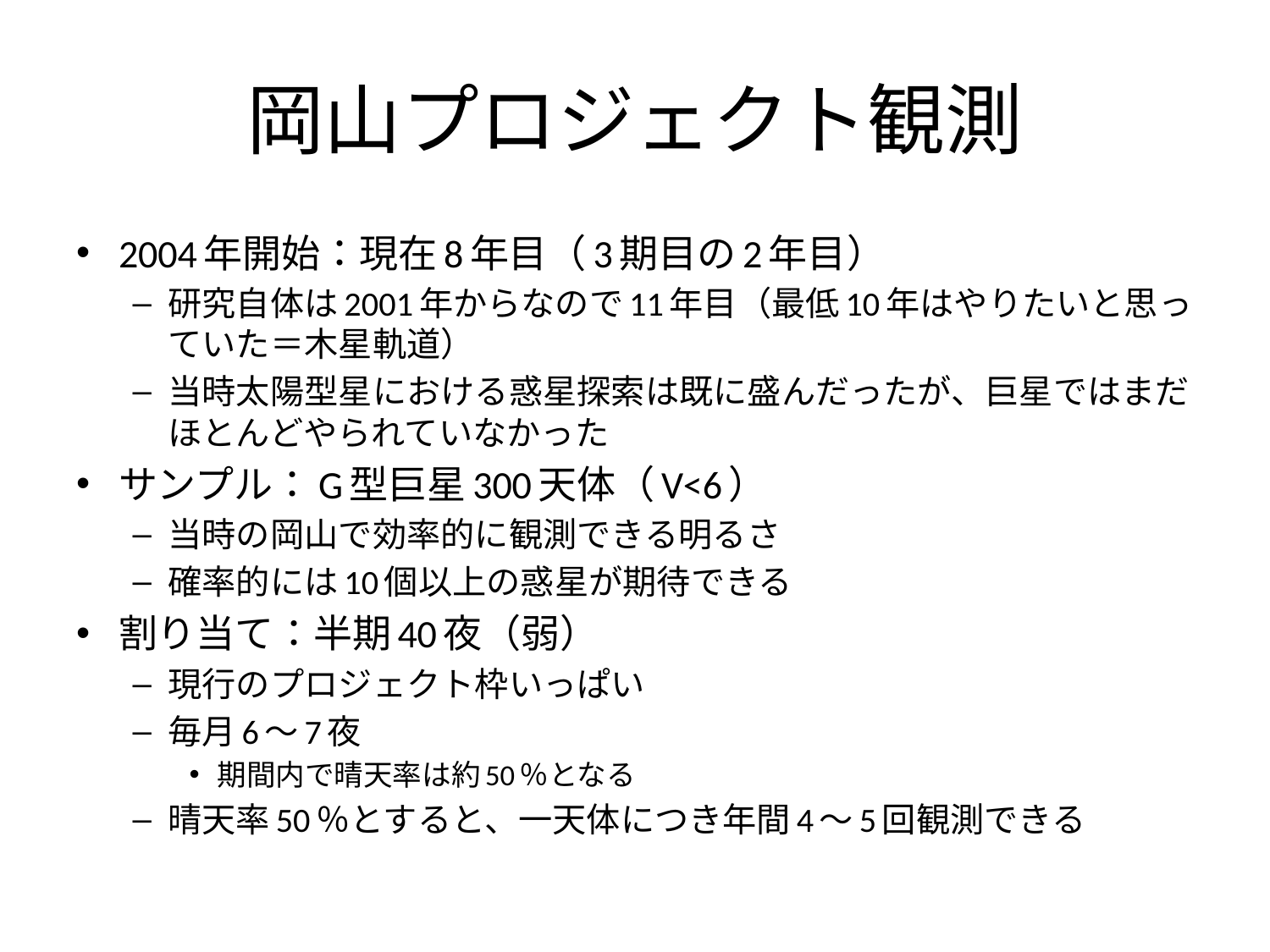

# 岡山プロジェクト観測
2004年開始：現在8年目（3期目の2年目）
研究自体は2001年からなので11年目（最低10年はやりたいと思っていた＝木星軌道）
当時太陽型星における惑星探索は既に盛んだったが、巨星ではまだほとんどやられていなかった
サンプル：G型巨星300天体（V<6）
当時の岡山で効率的に観測できる明るさ
確率的には10個以上の惑星が期待できる
割り当て：半期40夜（弱）
現行のプロジェクト枠いっぱい
毎月6～7夜
期間内で晴天率は約50％となる
晴天率50％とすると、一天体につき年間4～5回観測できる